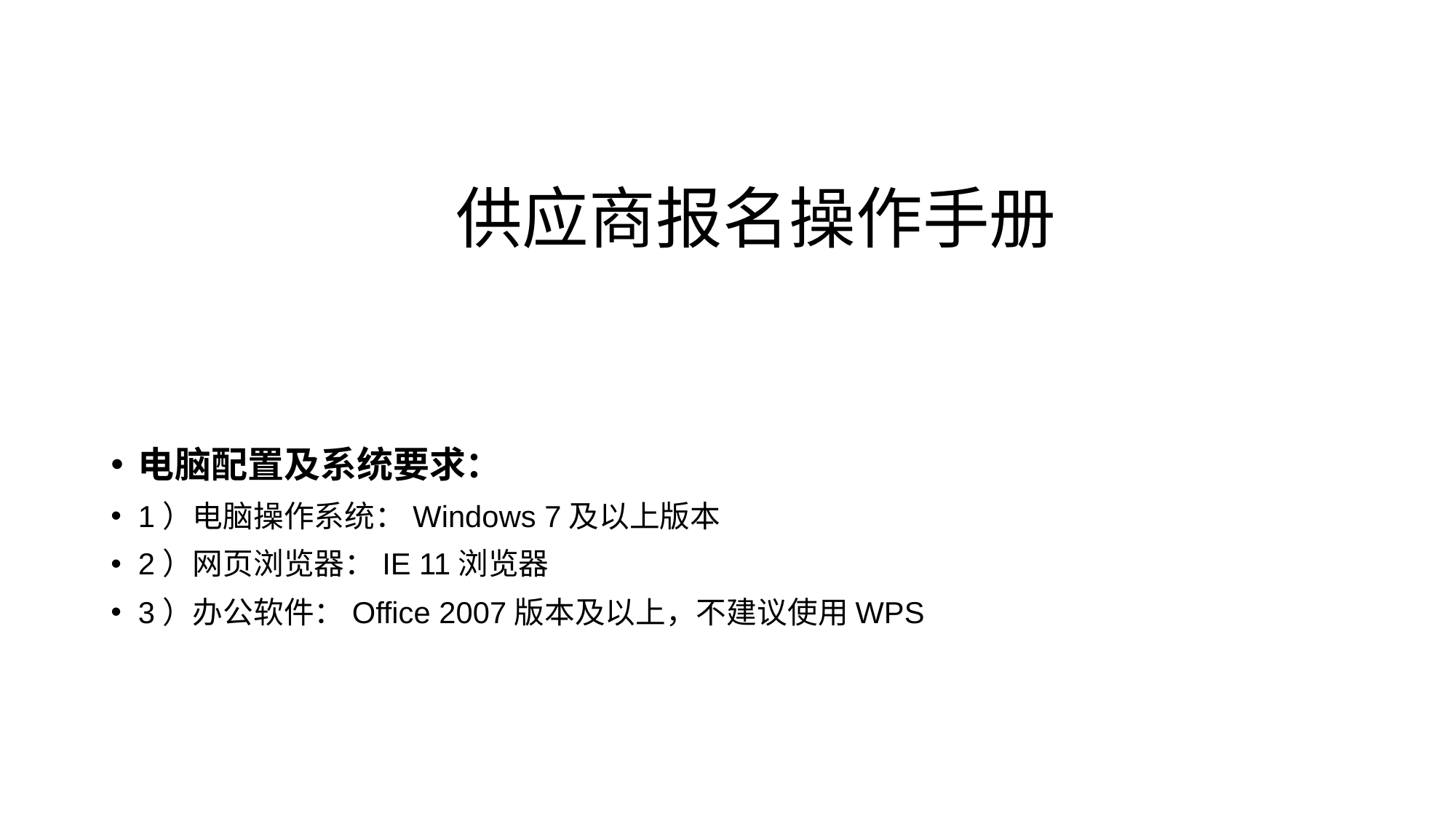

# 供应商报名操作手册
电脑配置及系统要求：
1）电脑操作系统：Windows 7及以上版本
2）网页浏览器：IE 11浏览器
3）办公软件：Office 2007版本及以上，不建议使用WPS